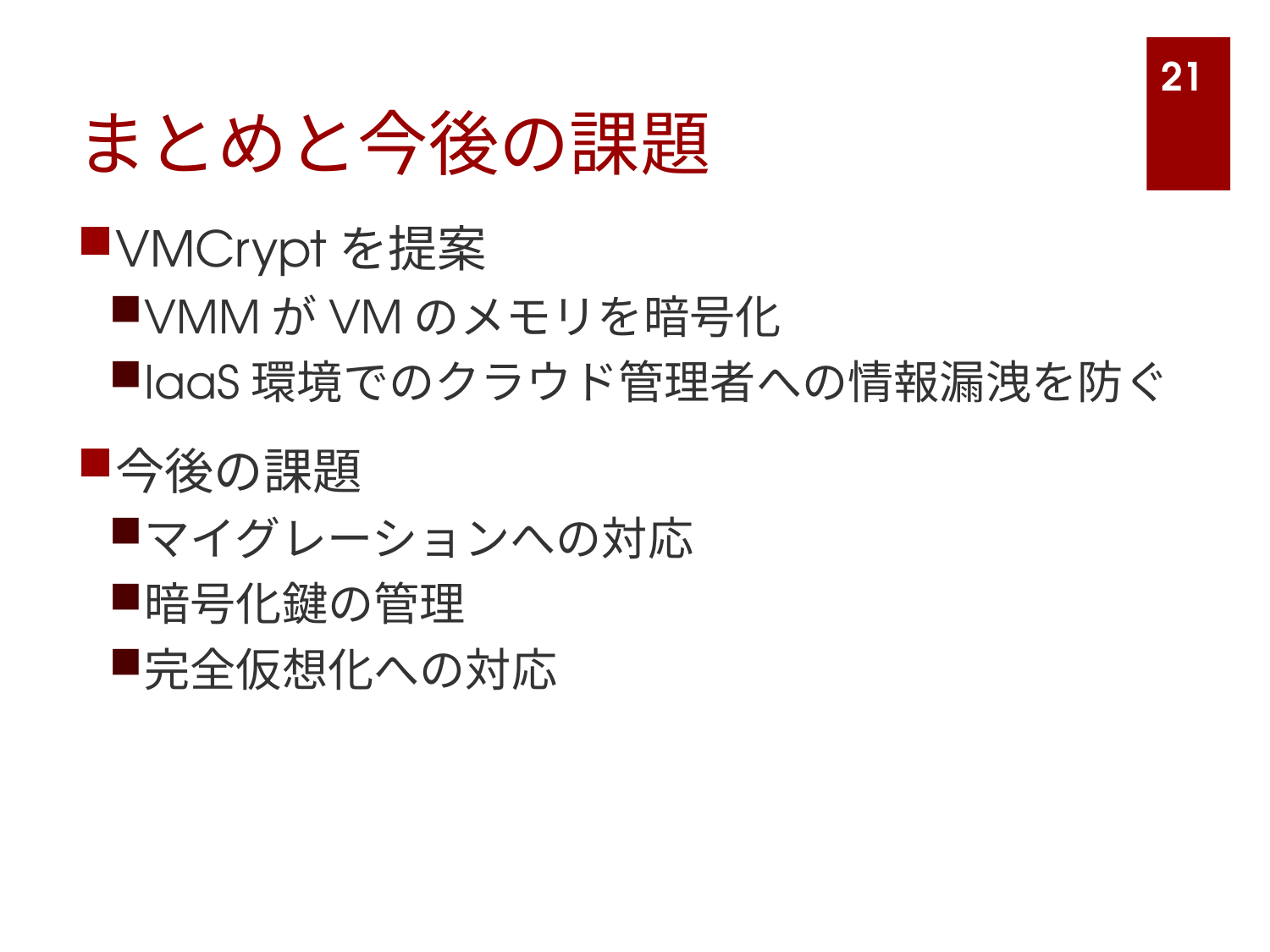

# まとめと今後の課題
21
VMCryptを提案
VMMがVMのメモリを暗号化
IaaS環境でのクラウド管理者への情報漏洩を防ぐ
今後の課題
マイグレーションへの対応
暗号化鍵の管理
完全仮想化への対応